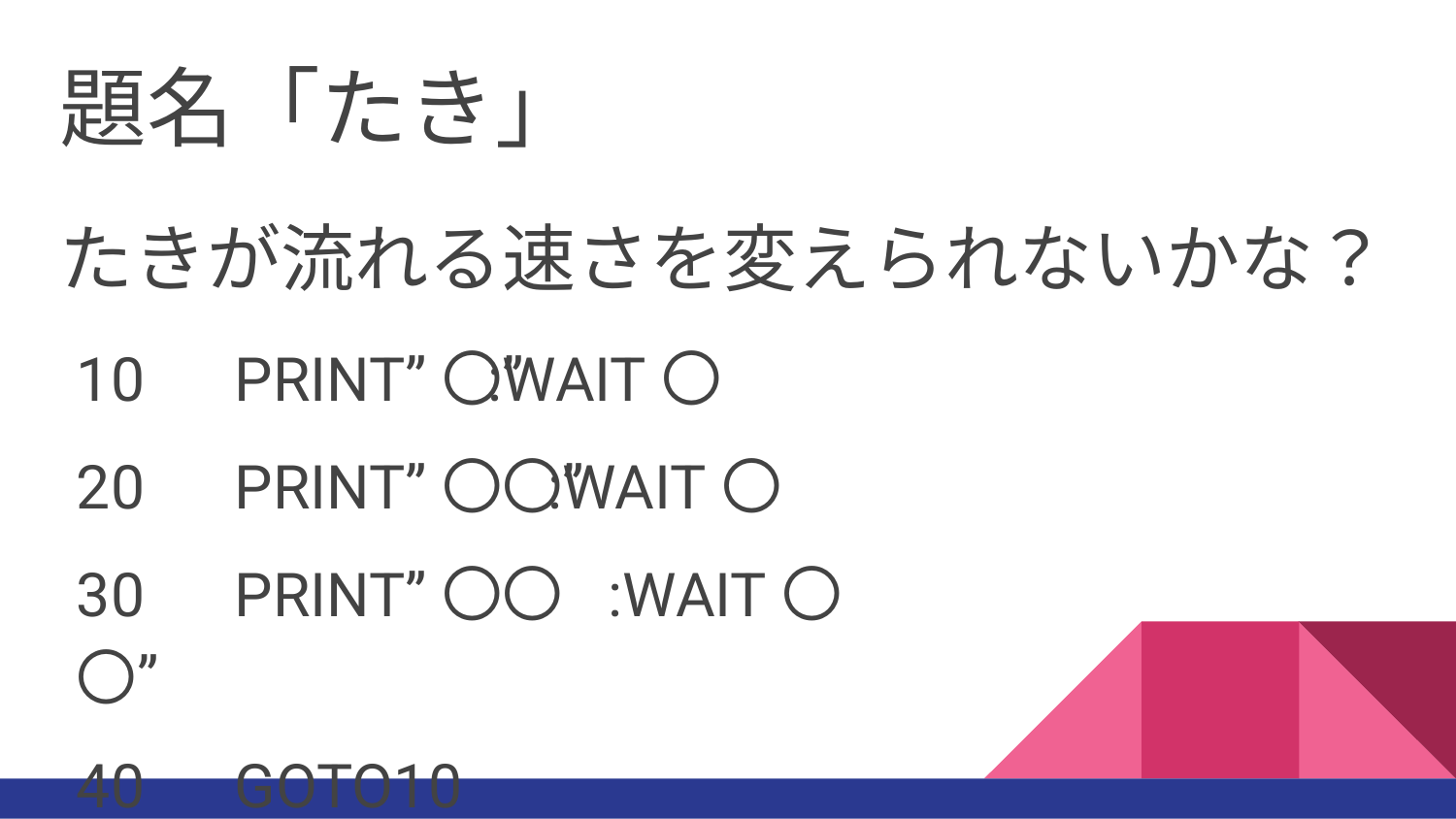

題名「たき」
たきが流れる速さを変えられないかな？
10　PRINT”〇”
20　PRINT”〇〇”
30　PRINT”〇〇〇”
40　GOTO10
:WAIT〇
    :WAIT〇
        :WAIT〇